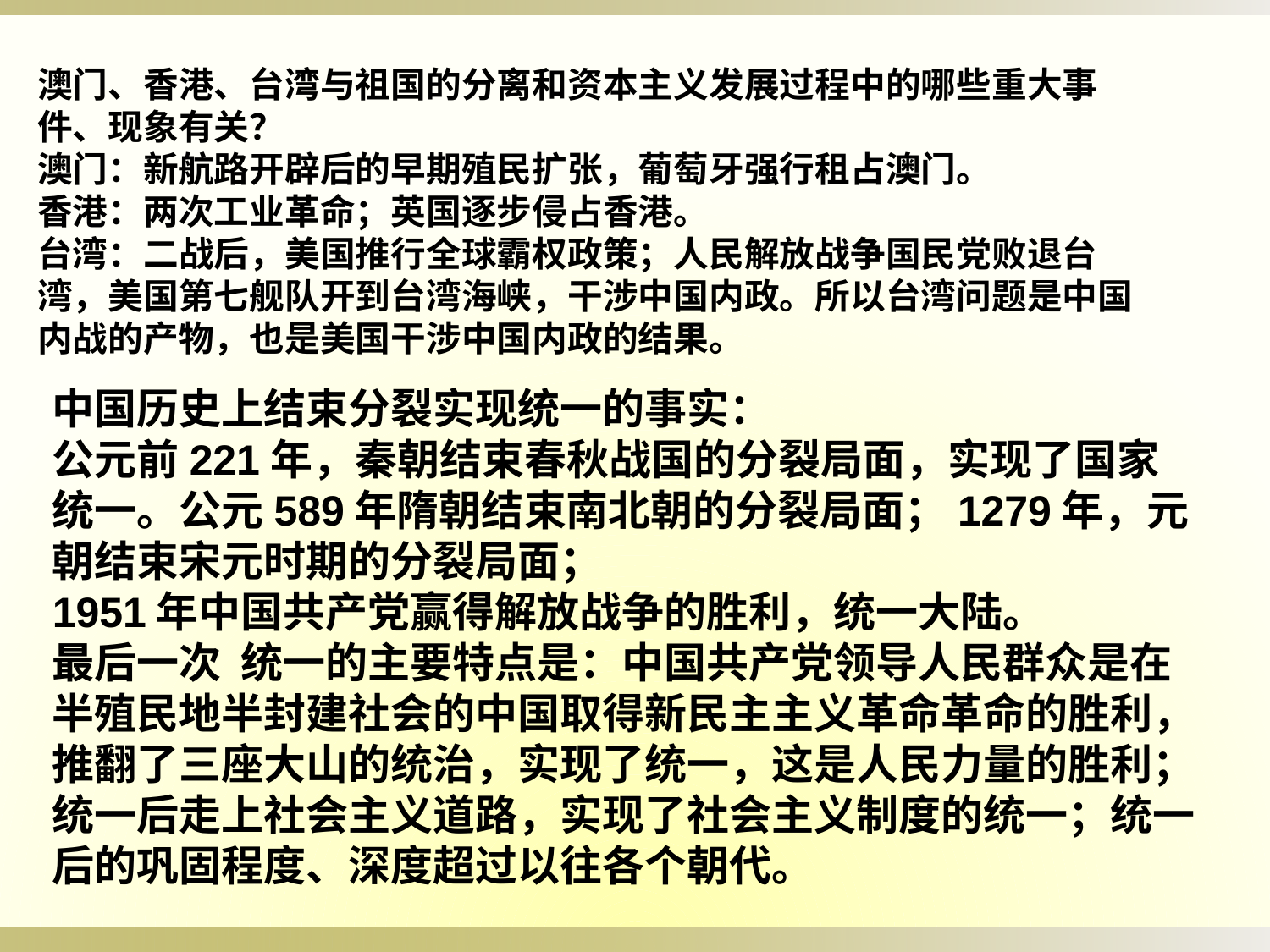

澳门、香港、台湾与祖国的分离和资本主义发展过程中的哪些重大事件、现象有关？
澳门：新航路开辟后的早期殖民扩张，葡萄牙强行租占澳门。
香港：两次工业革命；英国逐步侵占香港。
台湾：二战后，美国推行全球霸权政策；人民解放战争国民党败退台湾，美国第七舰队开到台湾海峡，干涉中国内政。所以台湾问题是中国内战的产物，也是美国干涉中国内政的结果。
中国历史上结束分裂实现统一的事实：
公元前221年，秦朝结束春秋战国的分裂局面，实现了国家统一。公元589年隋朝结束南北朝的分裂局面；1279年，元朝结束宋元时期的分裂局面；
1951年中国共产党赢得解放战争的胜利，统一大陆。
最后一次  统一的主要特点是：中国共产党领导人民群众是在半殖民地半封建社会的中国取得新民主主义革命革命的胜利，推翻了三座大山的统治，实现了统一，这是人民力量的胜利；统一后走上社会主义道路，实现了社会主义制度的统一；统一后的巩固程度、深度超过以往各个朝代。